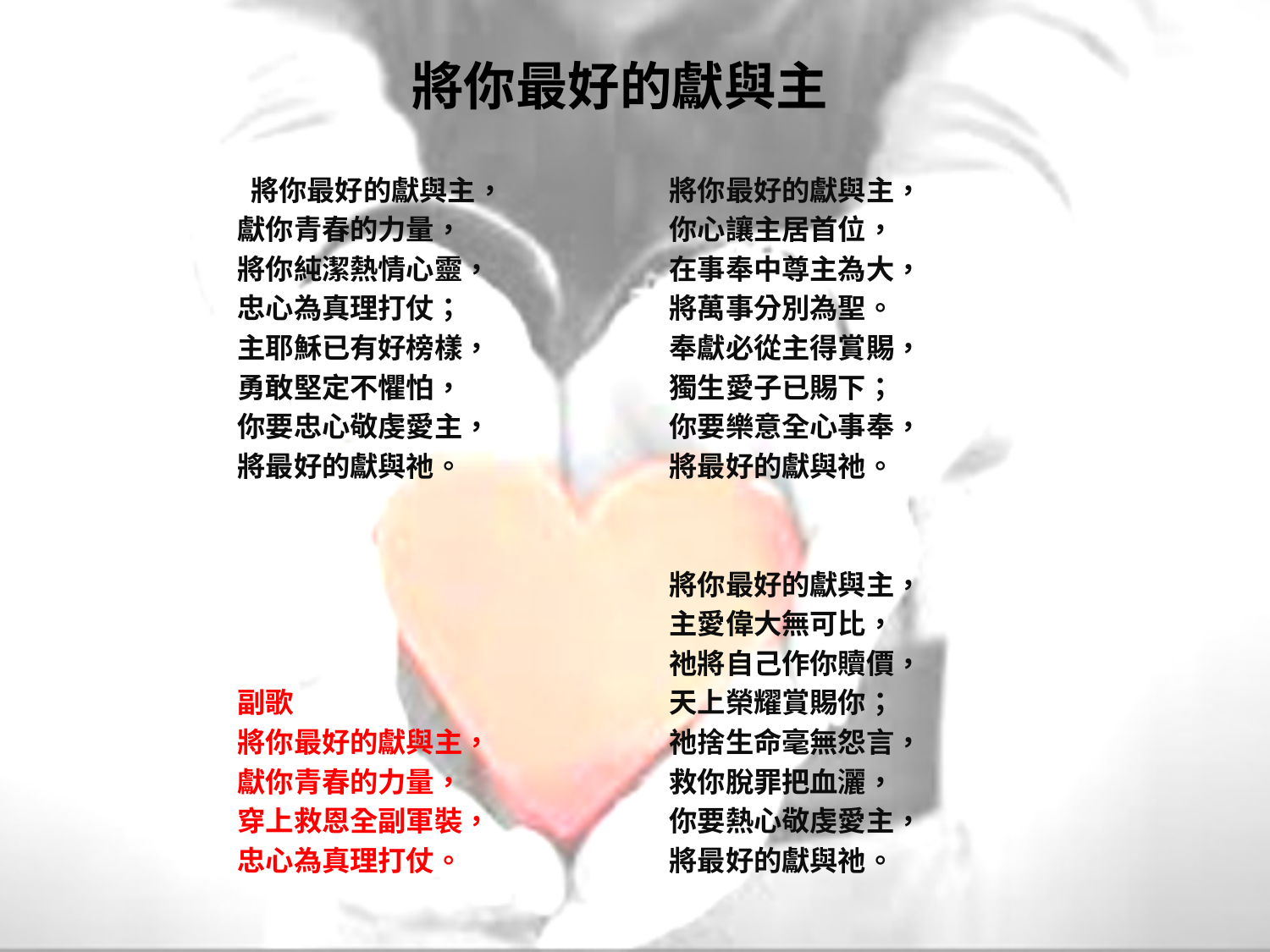

# 將你最好的獻與主
 將你最好的獻與主，
獻你青春的力量，
將你純潔熱情心靈，
忠心為真理打仗；
主耶穌已有好榜樣，
勇敢堅定不懼怕，
你要忠心敬虔愛主，
將最好的獻與祂。

副歌
將你最好的獻與主，
獻你青春的力量，
穿上救恩全副軍裝，
忠心為真理打仗。

將你最好的獻與主，
你心讓主居首位，
在事奉中尊主為大，
將萬事分別為聖。
奉獻必從主得賞賜，
獨生愛子已賜下；
你要樂意全心事奉，
將最好的獻與祂。

將你最好的獻與主，
主愛偉大無可比，
祂將自己作你贖價，
天上榮耀賞賜你；
祂捨生命毫無怨言，
救你脫罪把血灑，
你要熱心敬虔愛主，
將最好的獻與祂。